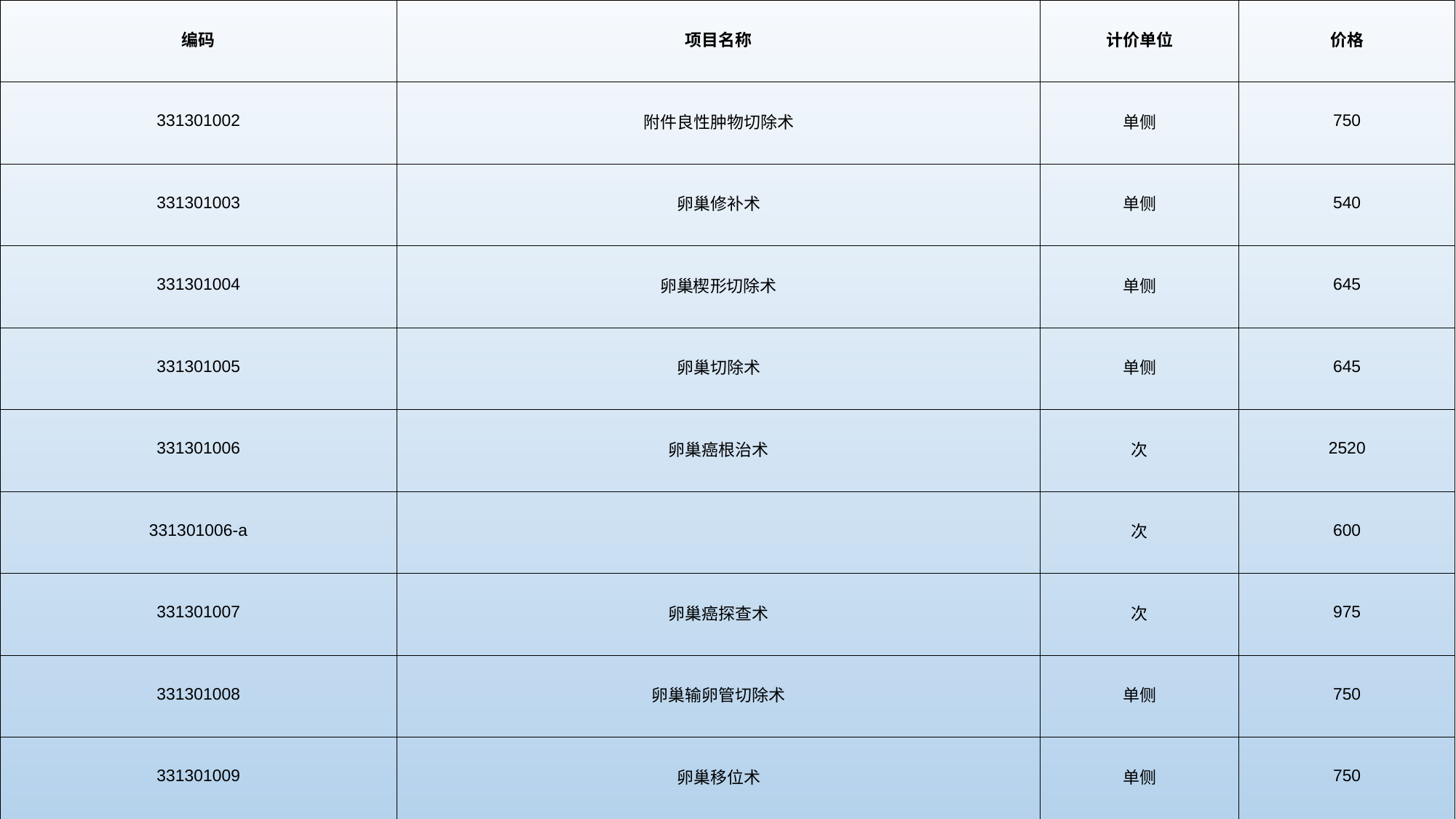

| 编码 | 项目名称 | 计价单位 | 价格 |
| --- | --- | --- | --- |
| 331301002 | 附件良性肿物切除术 | 单侧 | 750 |
| 331301003 | 卵巢修补术 | 单侧 | 540 |
| 331301004 | 卵巢楔形切除术 | 单侧 | 645 |
| 331301005 | 卵巢切除术 | 单侧 | 645 |
| 331301006 | 卵巢癌根治术 | 次 | 2520 |
| 331301006-a |  | 次 | 600 |
| 331301007 | 卵巢癌探查术 | 次 | 975 |
| 331301008 | 卵巢输卵管切除术 | 单侧 | 750 |
| 331301009 | 卵巢移位术 | 单侧 | 750 |